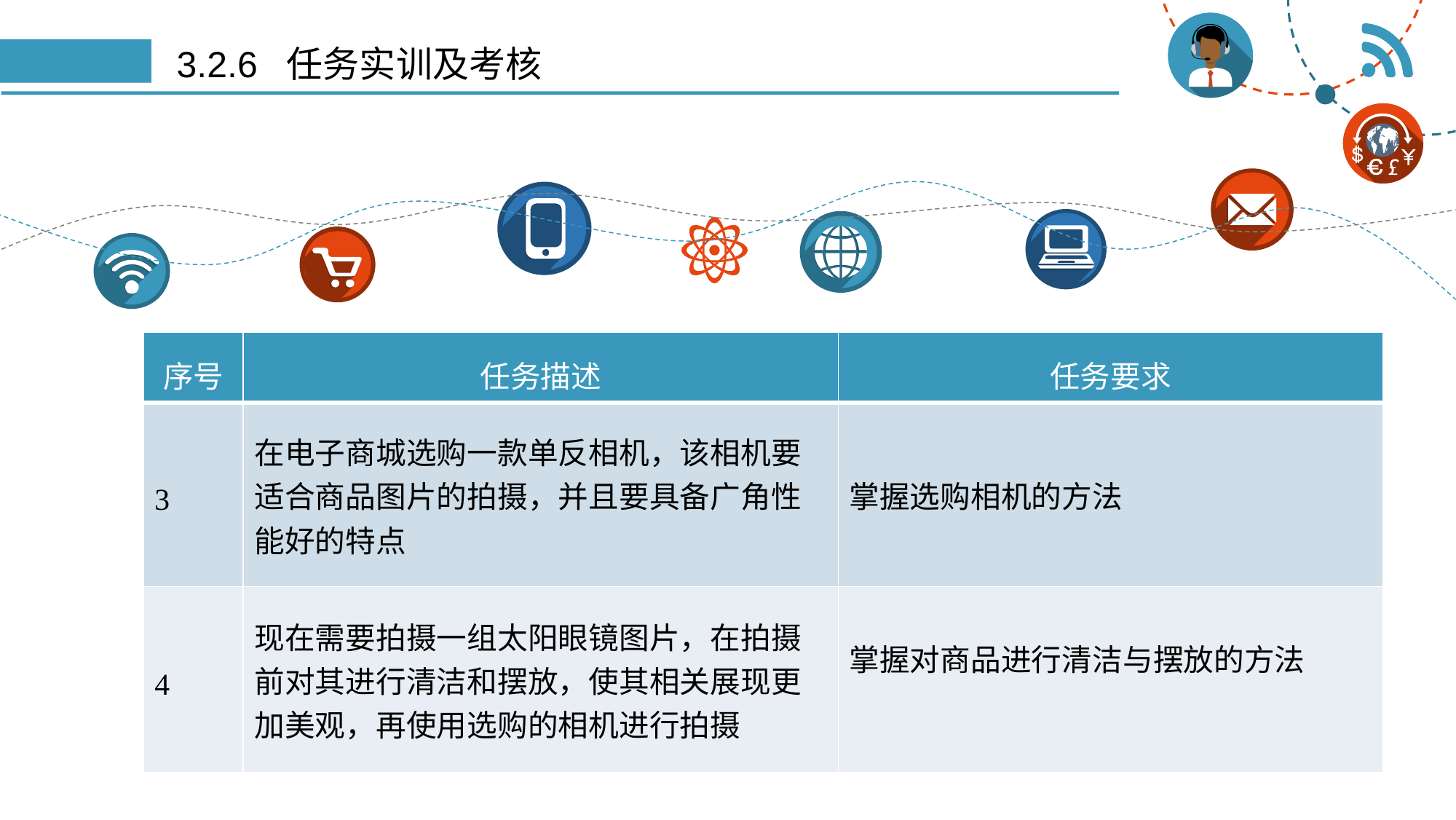

# 3.2.6  任务实训及考核

| 序号 | 任务描述 | 任务要求 |
| --- | --- | --- |
| 3 | 在电子商城选购一款单反相机，该相机要适合商品图片的拍摄，并且要具备广角性能好的特点 | 掌握选购相机的方法 |
| 4 | 现在需要拍摄一组太阳眼镜图片，在拍摄前对其进行清洁和摆放，使其相关展现更加美观，再使用选购的相机进行拍摄 | 掌握对商品进行清洁与摆放的方法 |